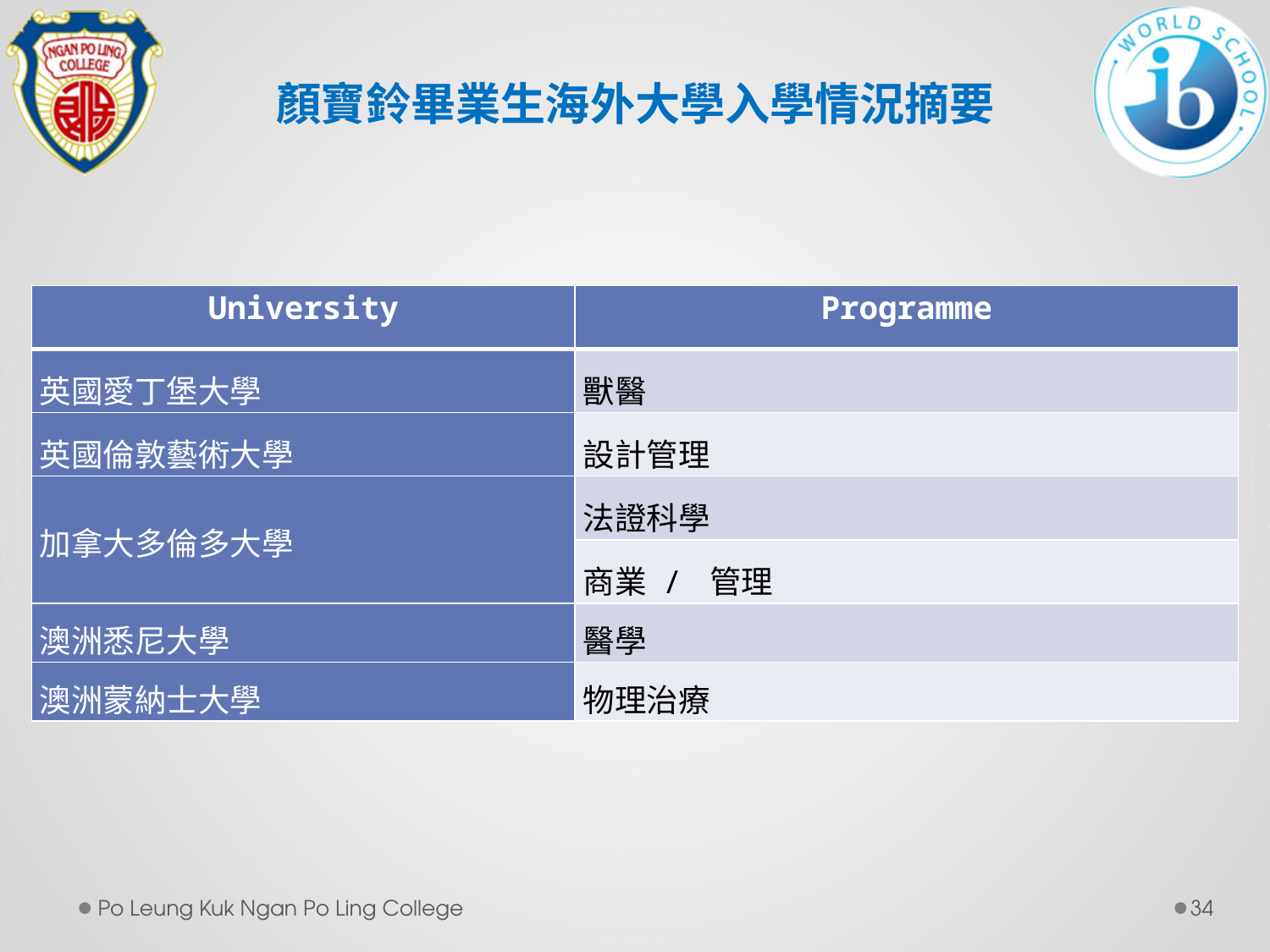

# 顏寶鈴畢業生海外大學入學情況摘要
| University | Programme |
| --- | --- |
| 英國愛丁堡大學 | 獸醫 |
| 英國倫敦藝術大學 | 設計管理 |
| 加拿大多倫多大學 | 法證科學 |
|  | 商業 / 管理 |
| 澳洲悉尼大學 | 醫學 |
| 澳洲蒙納士大學 | 物理治療 |
Po Leung Kuk Ngan Po Ling College
34